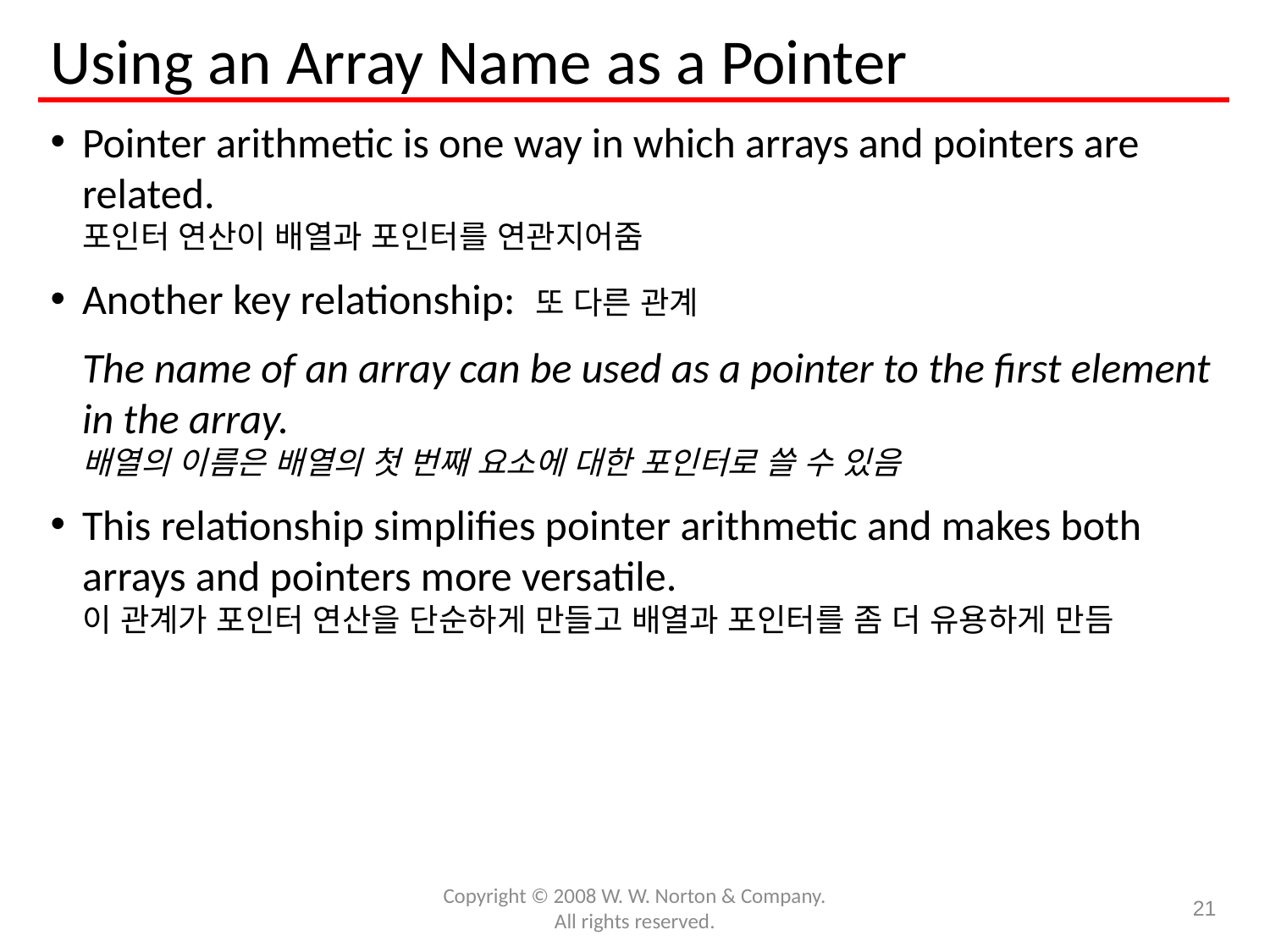

# Using an Array Name as a Pointer
Pointer arithmetic is one way in which arrays and pointers are related.
포인터 연산이 배열과 포인터를 연관지어줌
Another key relationship: 또 다른 관계
	The name of an array can be used as a pointer to the first element in the array.
배열의 이름은 배열의 첫 번째 요소에 대한 포인터로 쓸 수 있음
This relationship simplifies pointer arithmetic and makes both arrays and pointers more versatile.
이 관계가 포인터 연산을 단순하게 만들고 배열과 포인터를 좀 더 유용하게 만듬
Copyright © 2008 W. W. Norton & Company.
All rights reserved.
21